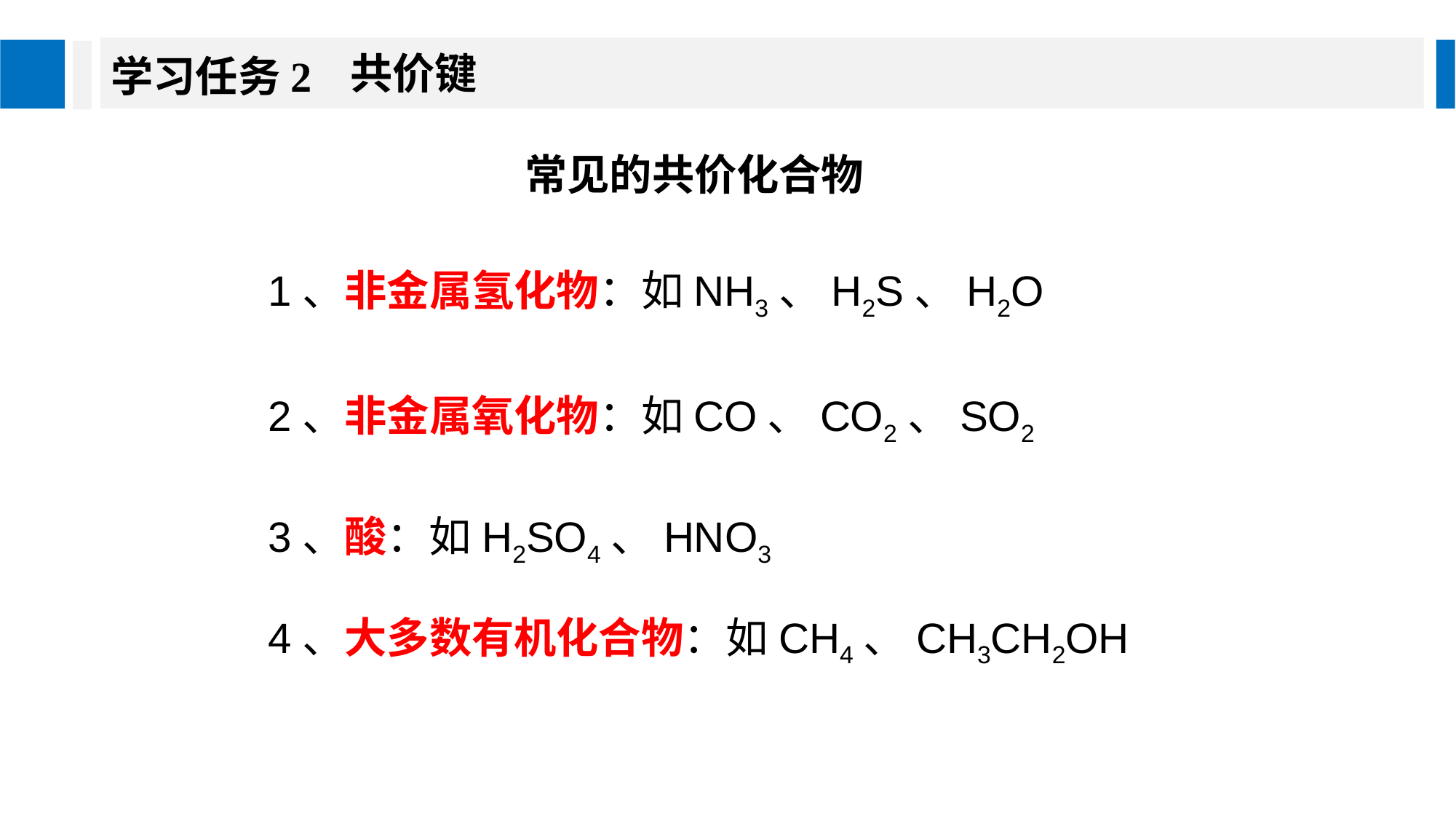

学习任务2

共价键
常见的共价化合物
1、非金属氢化物：如NH3、H2S、H2O
2、非金属氧化物：如CO、CO2、SO2
3、酸：如H2SO4、HNO3
4、大多数有机化合物：如CH4、CH3CH2OH